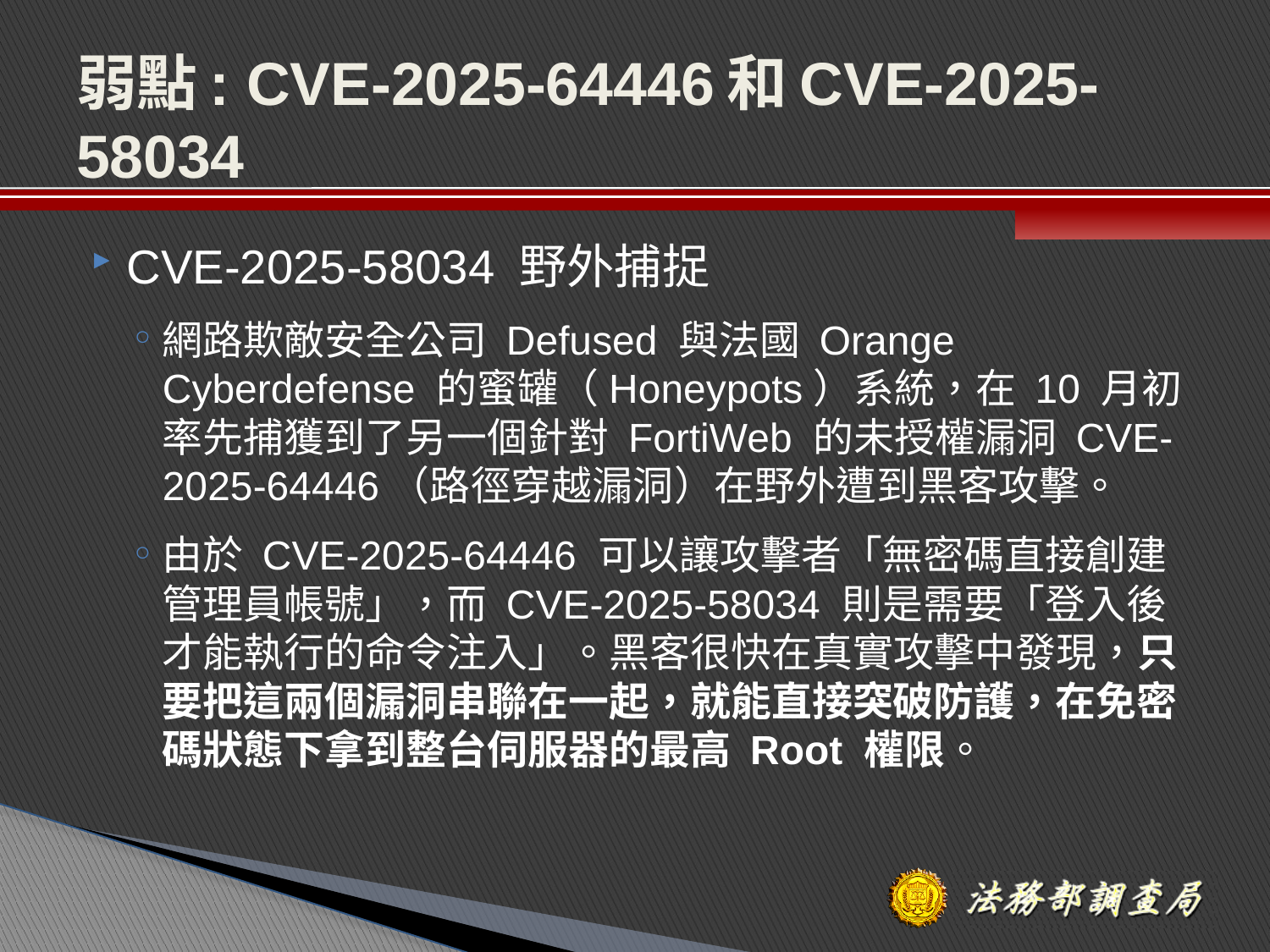

# 弱點: CVE-2025-64446和CVE-2025-58034
CVE-2025-58034 野外捕捉
網路欺敵安全公司 Defused 與法國 Orange Cyberdefense 的蜜罐（Honeypots）系統，在 10 月初率先捕獲到了另一個針對 FortiWeb 的未授權漏洞 CVE-2025-64446（路徑穿越漏洞）在野外遭到黑客攻擊。
由於 CVE-2025-64446 可以讓攻擊者「無密碼直接創建管理員帳號」，而 CVE-2025-58034 則是需要「登入後才能執行的命令注入」。黑客很快在真實攻擊中發現，只要把這兩個漏洞串聯在一起，就能直接突破防護，在免密碼狀態下拿到整台伺服器的最高 Root 權限。